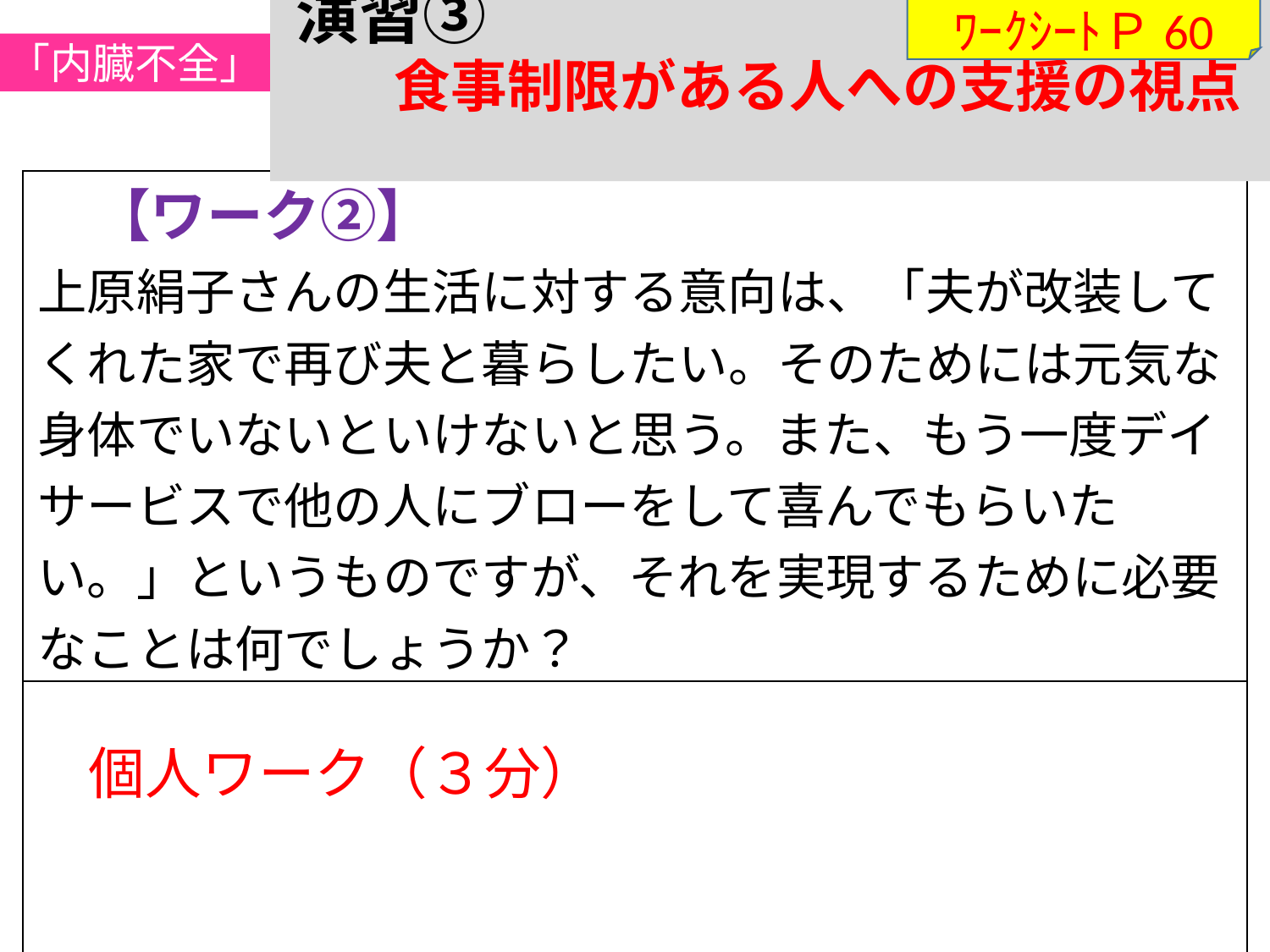

「内臓不全」
演習➂
　　食事制限がある人への支援の視点
ﾜｰｸｼｰﾄＰ60
| 【ワーク②】 上原絹子さんの生活に対する意向は、「夫が改装してくれた家で再び夫と暮らしたい。そのためには元気な身体でいないといけないと思う。また、もう一度デイサービスで他の人にブローをして喜んでもらいたい。」というものですが、それを実現するために必要なことは何でしょうか？ |
| --- |
| 個人ワーク（３分） |